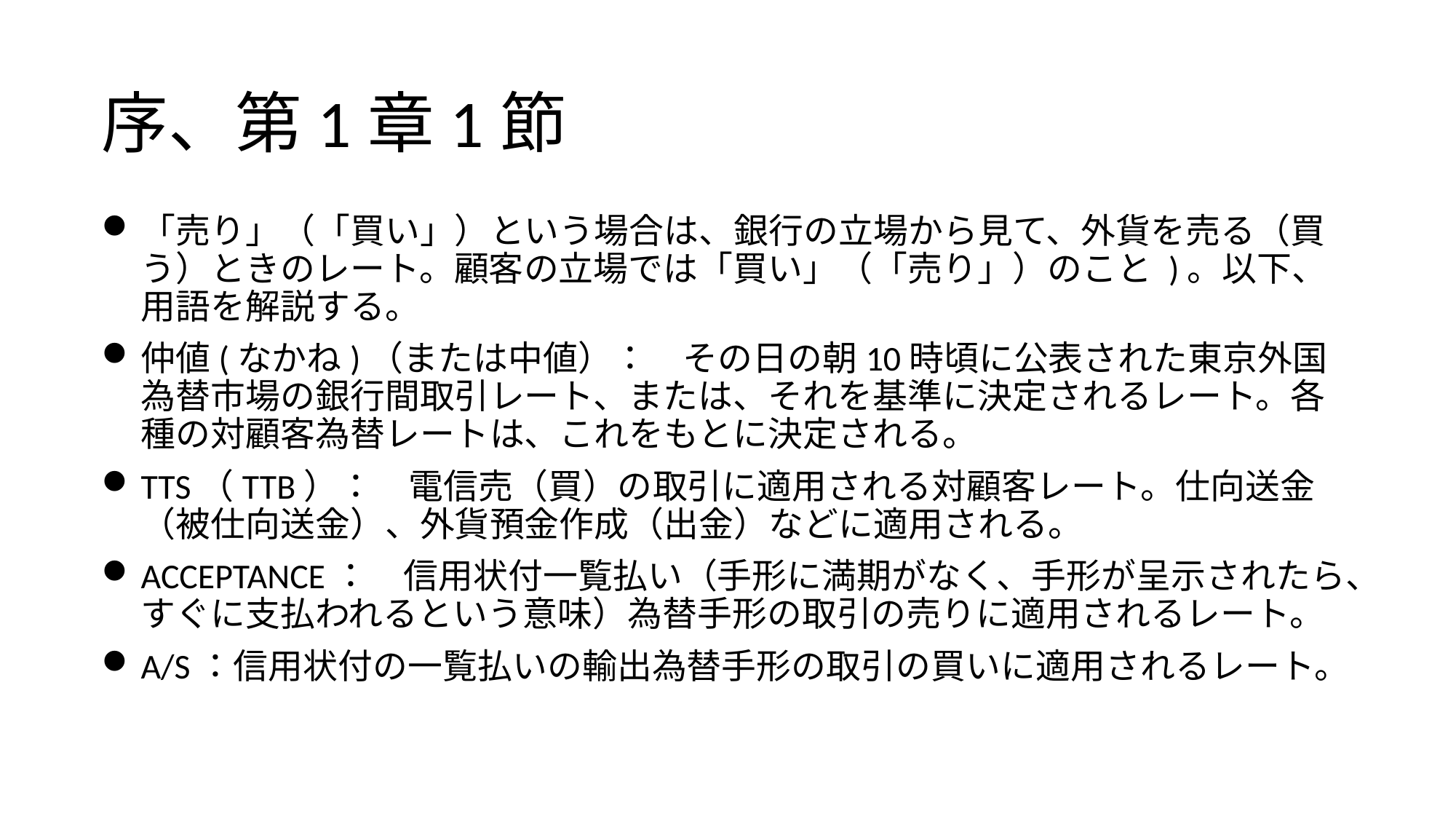

# 序、第1章1節
「売り」（「買い」）という場合は、銀行の立場から見て、外貨を売る（買う）ときのレート。顧客の立場では「買い」（「売り」）のこと )。以下、用語を解説する。
仲値(なかね)（または中値）：　その日の朝10時頃に公表された東京外国為替市場の銀行間取引レート、または、それを基準に決定されるレート。各種の対顧客為替レートは、これをもとに決定される。
TTS（TTB）：　電信売（買）の取引に適用される対顧客レート。仕向送金（被仕向送金）、外貨預金作成（出金）などに適用される。
ACCEPTANCE：　信用状付一覧払い（手形に満期がなく、手形が呈示されたら、すぐに支払われるという意味）為替手形の取引の売りに適用されるレート。
A/S：信用状付の一覧払いの輸出為替手形の取引の買いに適用されるレート。